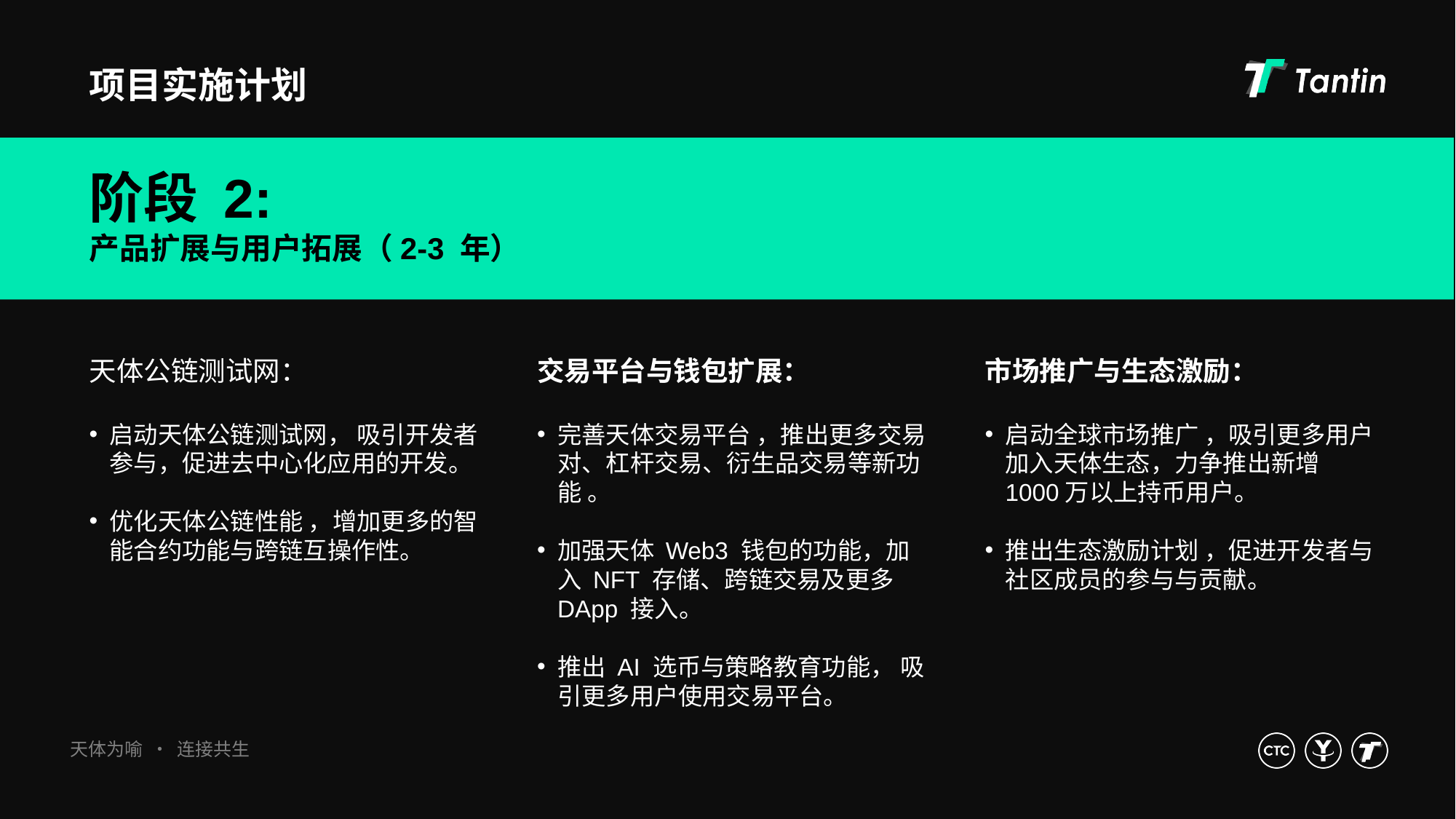

项目实施计划

阶段 2:
产品扩展与用户拓展（2-3 年）
天体公链测试网：

启动天体公链测试网， 吸引开发者参与，促进去中心化应用的开发。

优化天体公链性能 ，增加更多的智能合约功能与跨链互操作性。
交易平台与钱包扩展：
完善天体交易平台 ，推出更多交易对、杠杆交易、衍生品交易等新功能 。

加强天体 Web3 钱包的功能，加入 NFT 存储、跨链交易及更多 DApp 接入。

推出 AI 选币与策略教育功能， 吸引更多用户使用交易平台。
市场推广与生态激励：

启动全球市场推广 ，吸引更多用户加入天体生态，力争推出新增1000万以上持币用户。

推出生态激励计划 ，促进开发者与社区成员的参与与贡献。